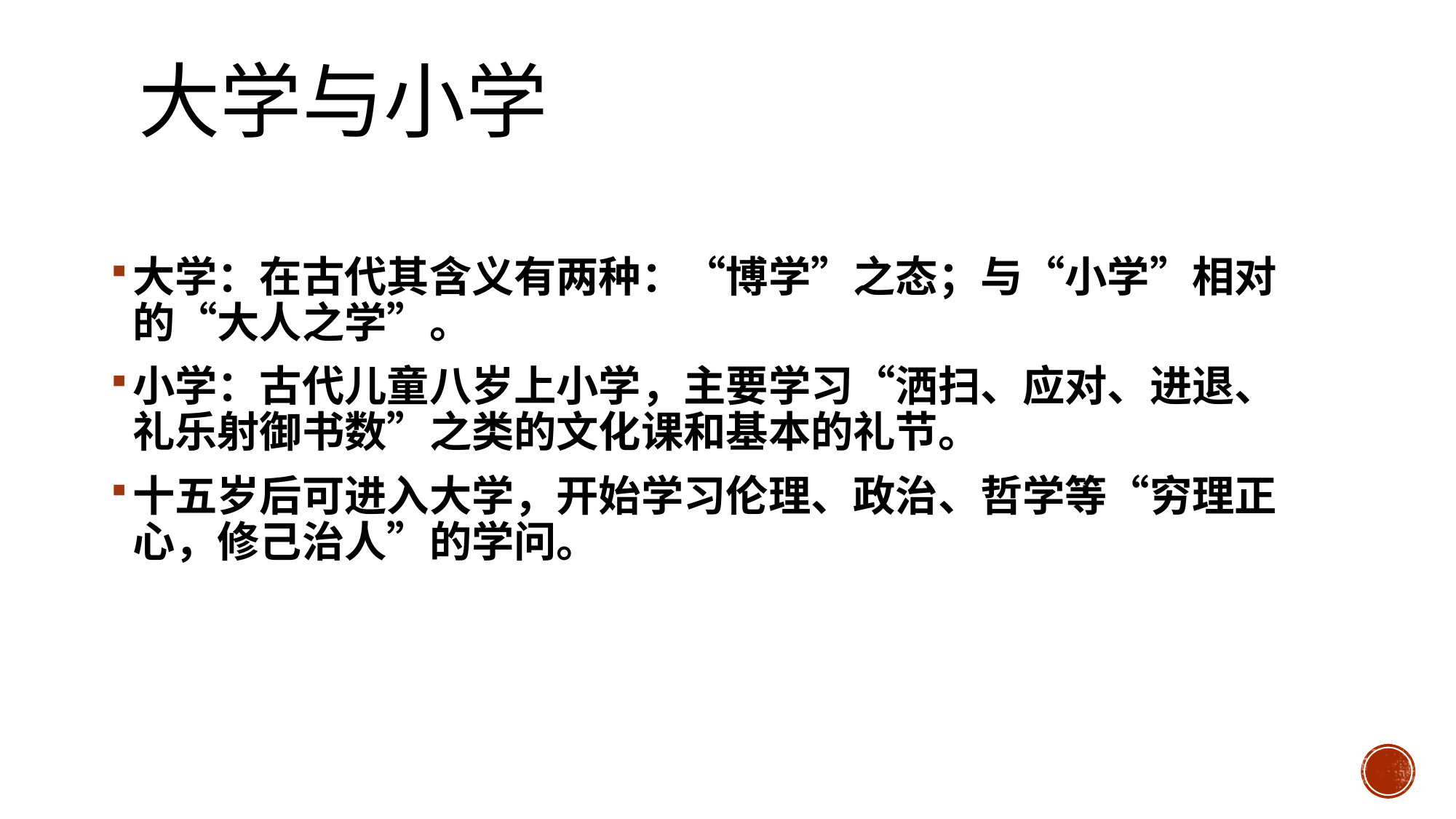

# 大学与小学
大学：在古代其含义有两种：“博学”之态；与“小学”相对的“大人之学”。
小学：古代儿童八岁上小学，主要学习“洒扫、应对、进退、礼乐射御书数”之类的文化课和基本的礼节。
十五岁后可进入大学，开始学习伦理、政治、哲学等“穷理正心，修己治人”的学问。